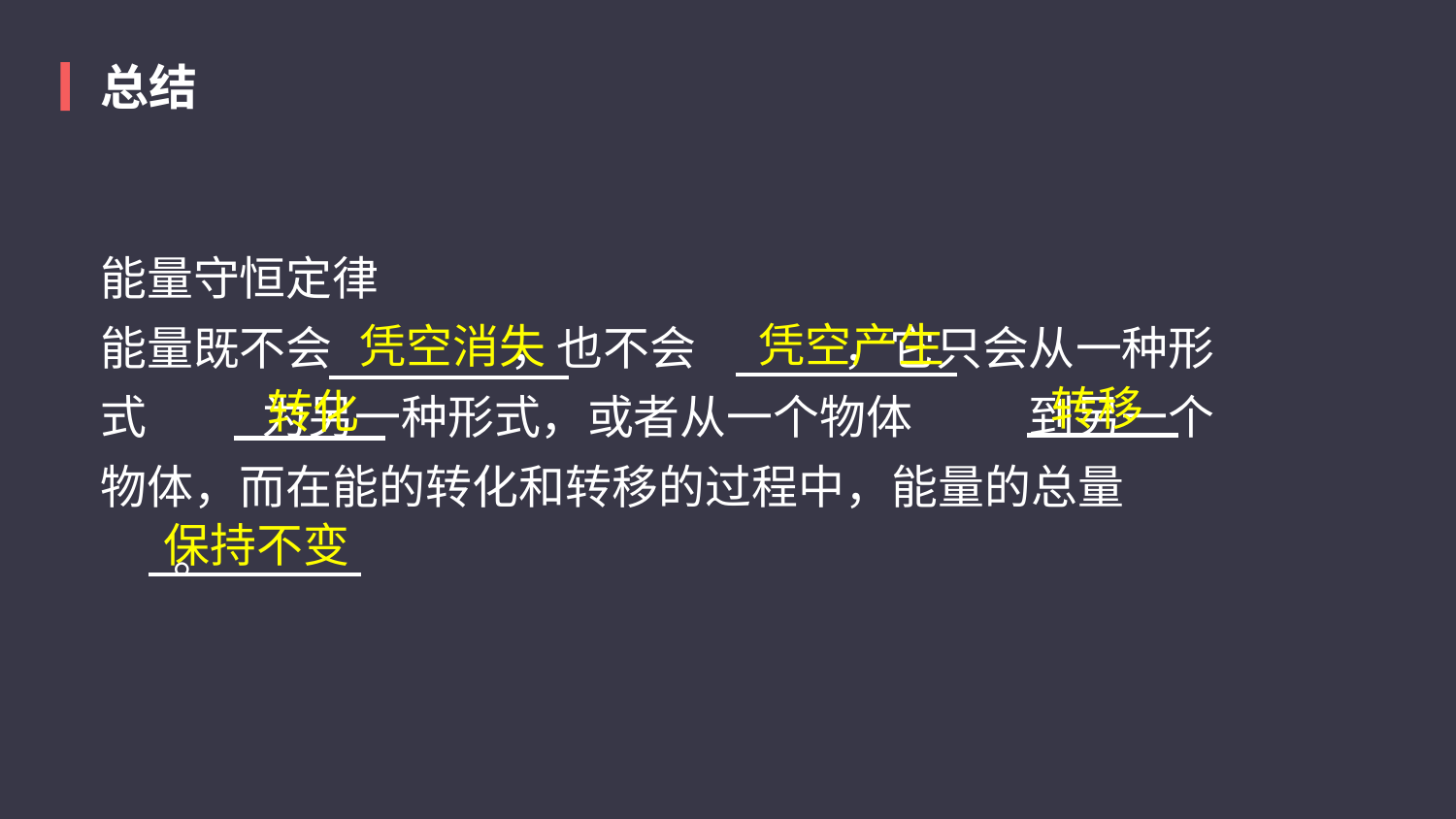

总结

能量守恒定律
能量既不会                 ，也不会              ，它只会从一种形式           为另一种形式，或者从一个物体           到另一个物体，而在能的转化和转移的过程中，能量的总量                 。
凭空产生
凭空消失
转移
转化
保持不变